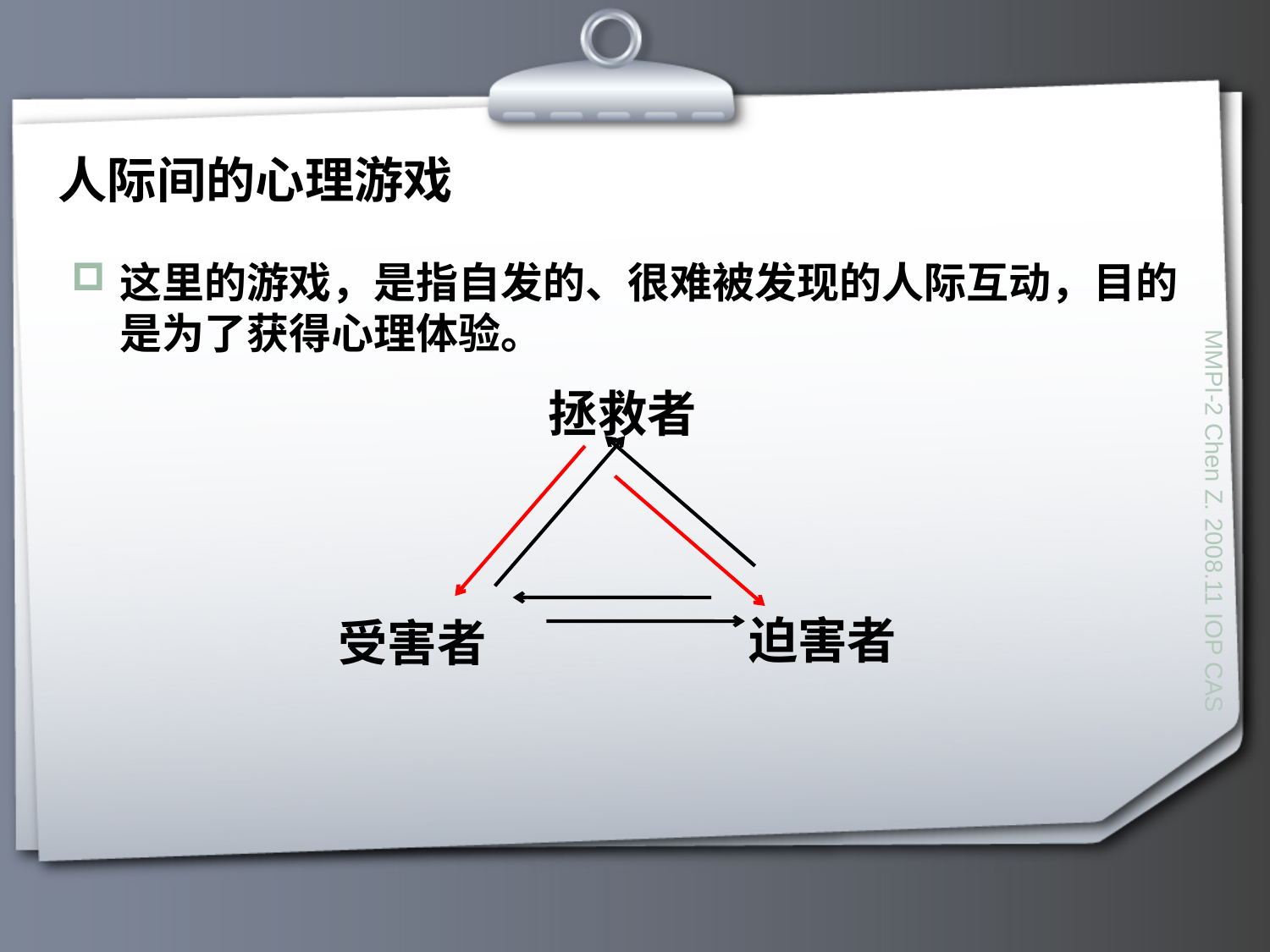

# 人际间的心理游戏
这里的游戏，是指自发的、很难被发现的人际互动，目的是为了获得心理体验。
拯救者
迫害者
受害者